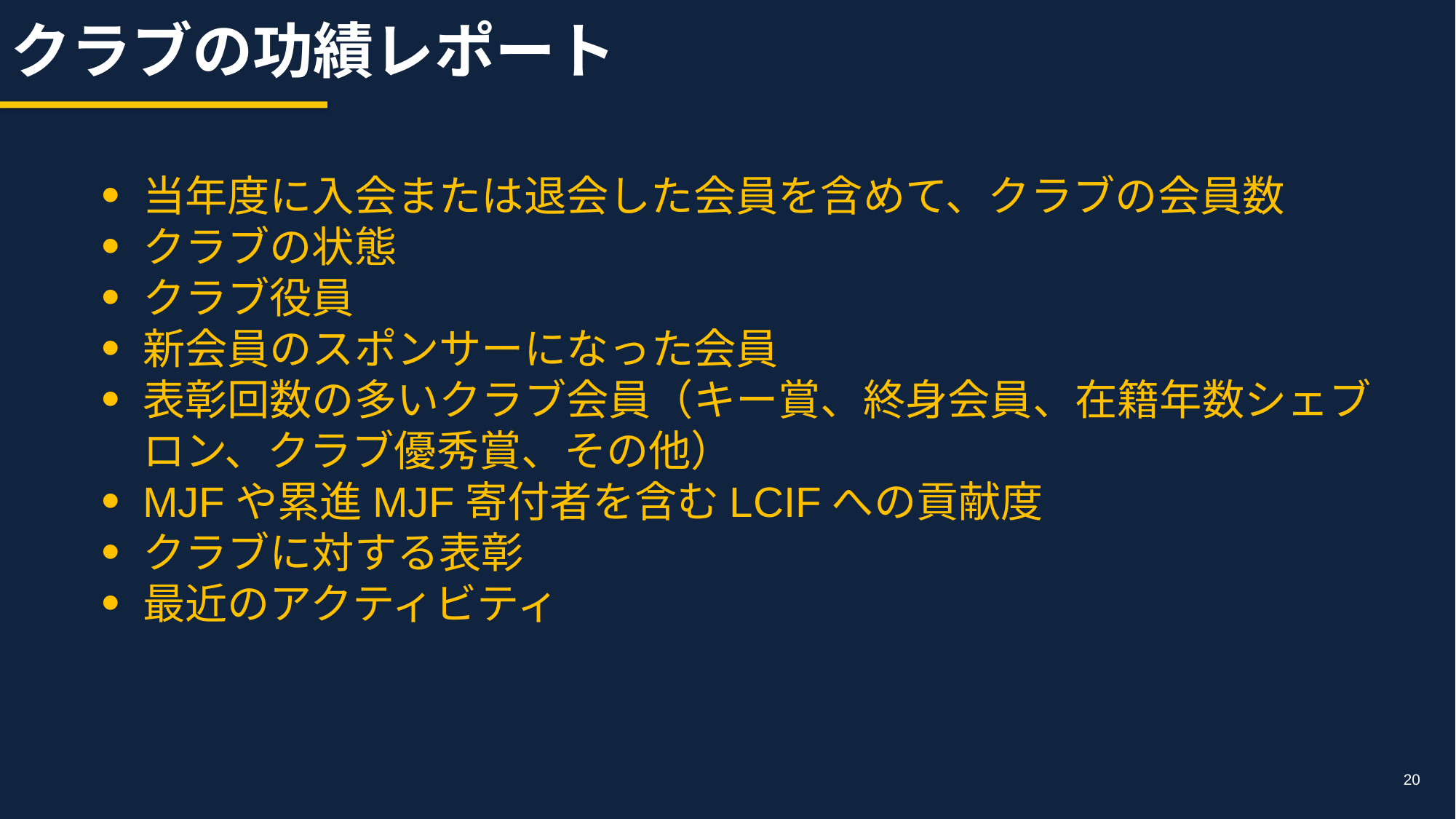

クラブの功績レポート

当年度に入会または退会した会員を含めて、クラブの会員数
クラブの状態
クラブ役員
新会員のスポンサーになった会員
表彰回数の多いクラブ会員（キー賞、終身会員、在籍年数シェブロン、クラブ優秀賞、その他）
MJFや累進MJF寄付者を含むLCIFへの貢献度
クラブに対する表彰
最近のアクティビティ